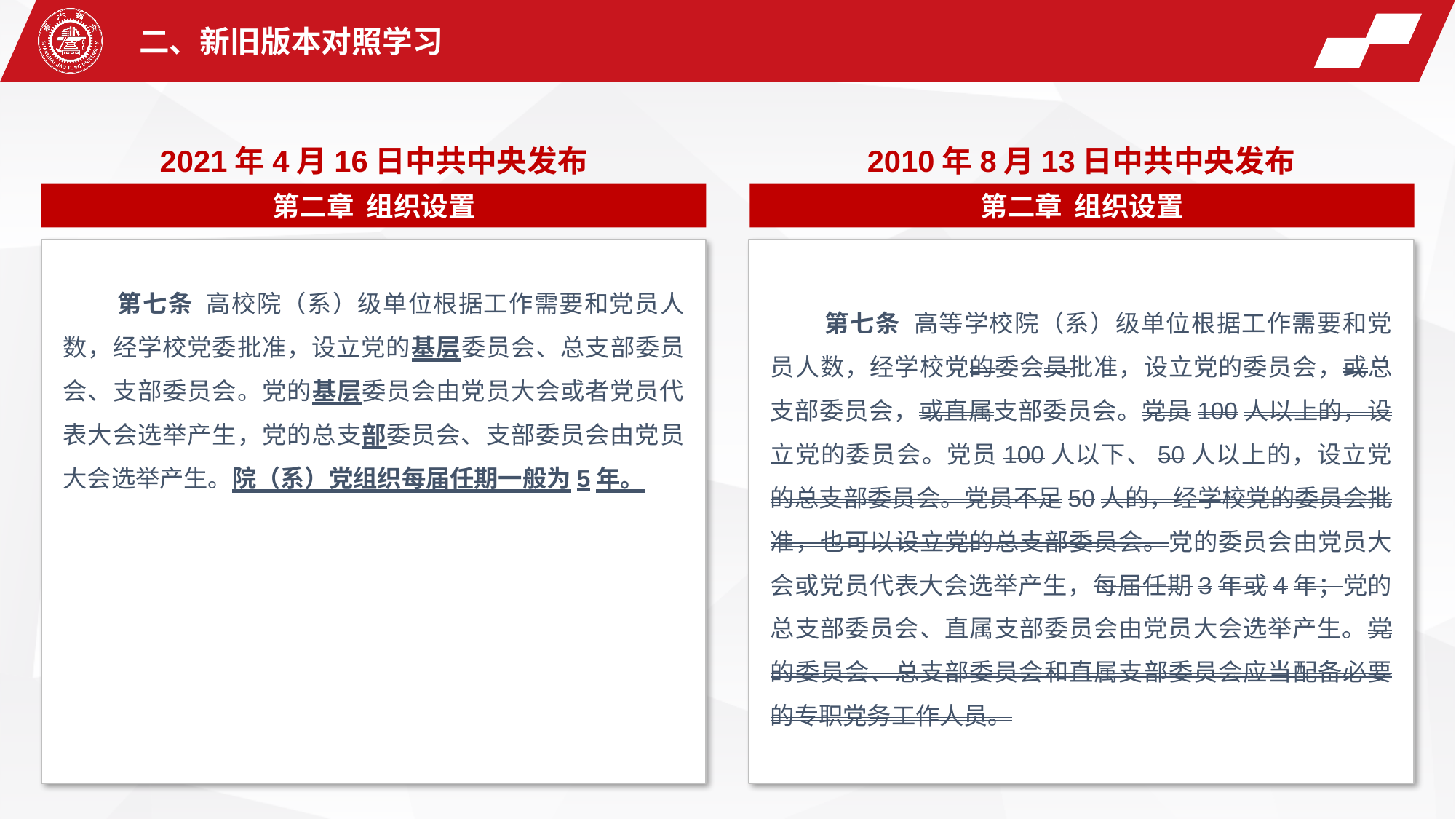

二、新旧版本对照学习
2021年4月16日中共中央发布
2010年8月13日中共中央发布
第二章  组织设置
第二章  组织设置

第七条  高校院（系）级单位根据工作需要和党员人数，经学校党委批准，设立党的基层委员会、总支部委员会、支部委员会。党的基层委员会由党员大会或者党员代表大会选举产生，党的总支部委员会、支部委员会由党员大会选举产生。院（系）党组织每届任期一般为5年。
第七条  高等学校院（系）级单位根据工作需要和党员人数，经学校党的委会员批准，设立党的委员会，或总支部委员会，或直属支部委员会。党员100人以上的，设立党的委员会。党员100人以下、50人以上的，设立党的总支部委员会。党员不足50人的，经学校党的委员会批准，也可以设立党的总支部委员会。党的委员会由党员大会或党员代表大会选举产生，每届任期3年或4年；党的总支部委员会、直属支部委员会由党员大会选举产生。党的委员会、总支部委员会和直属支部委员会应当配备必要的专职党务工作人员。